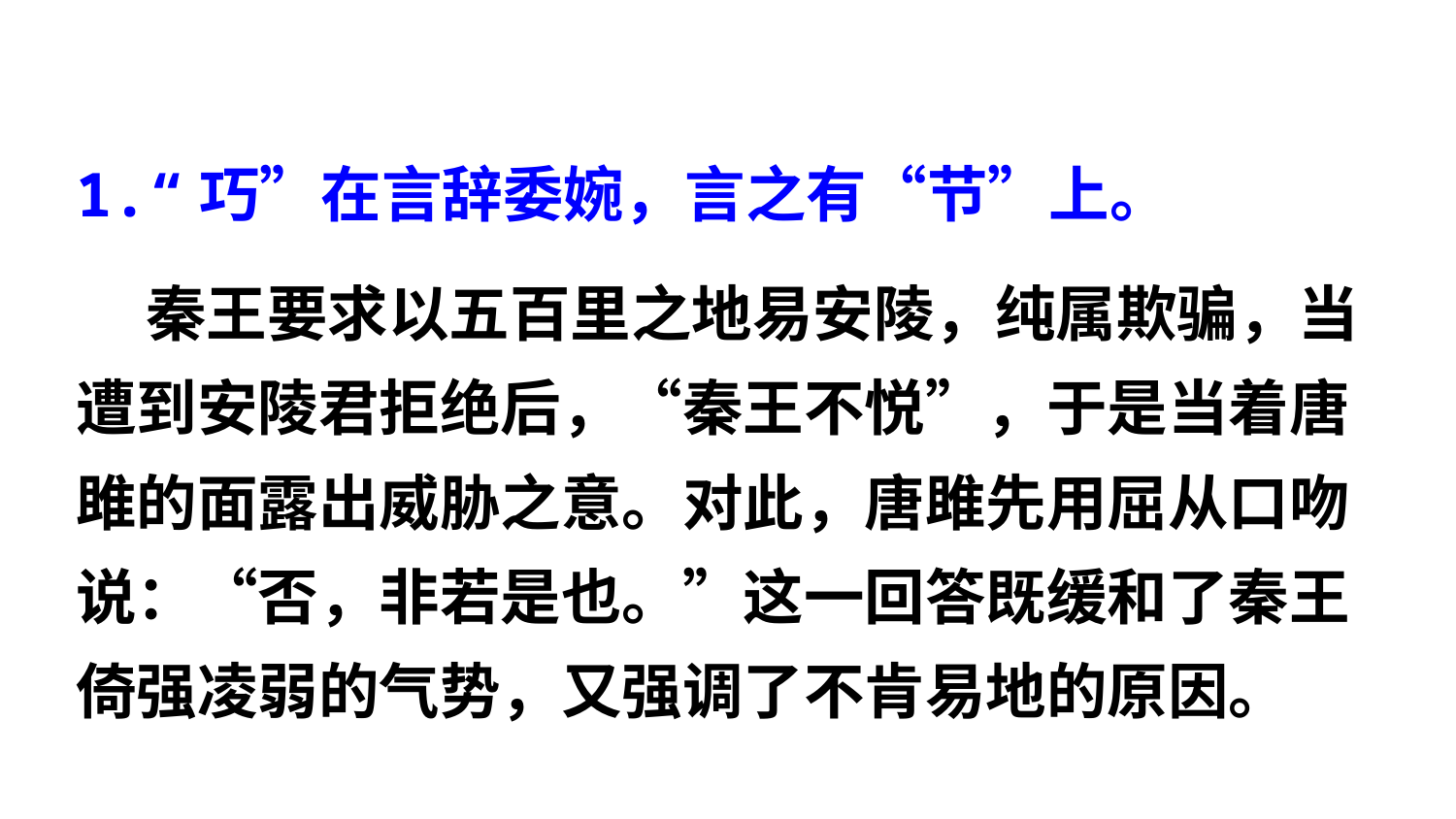

1.“巧”在言辞委婉，言之有“节”上。
    秦王要求以五百里之地易安陵，纯属欺骗，当遭到安陵君拒绝后，“秦王不悦”，于是当着唐雎的面露出威胁之意。对此，唐雎先用屈从口吻说：“否，非若是也。”这一回答既缓和了秦王倚强凌弱的气势，又强调了不肯易地的原因。